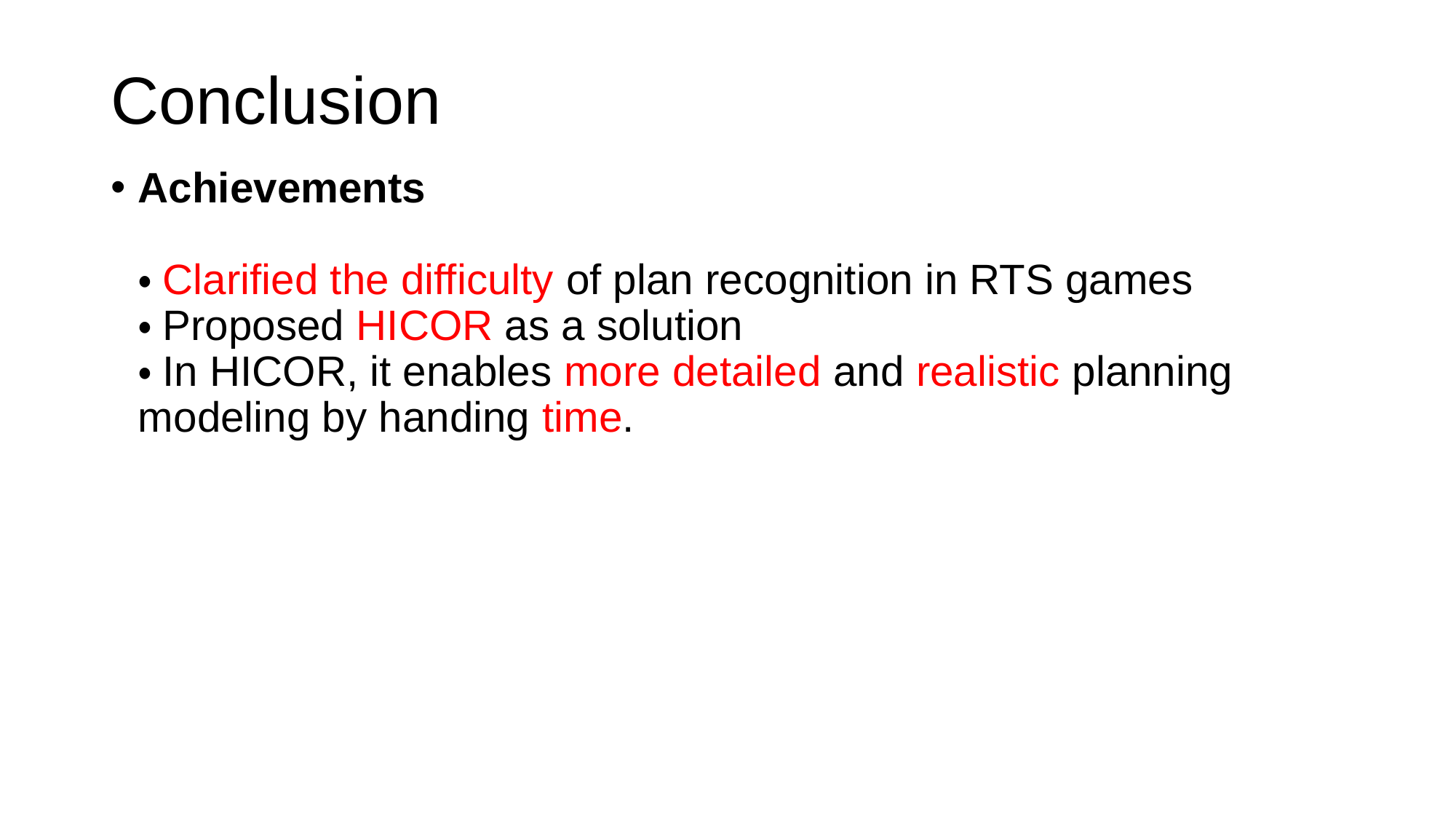

# Conclusion
Achievements
・Clarified the difficulty of plan recognition in RTS games
・Proposed HICOR as a solution
・In HICOR, it enables more detailed and realistic planning modeling by handing time.